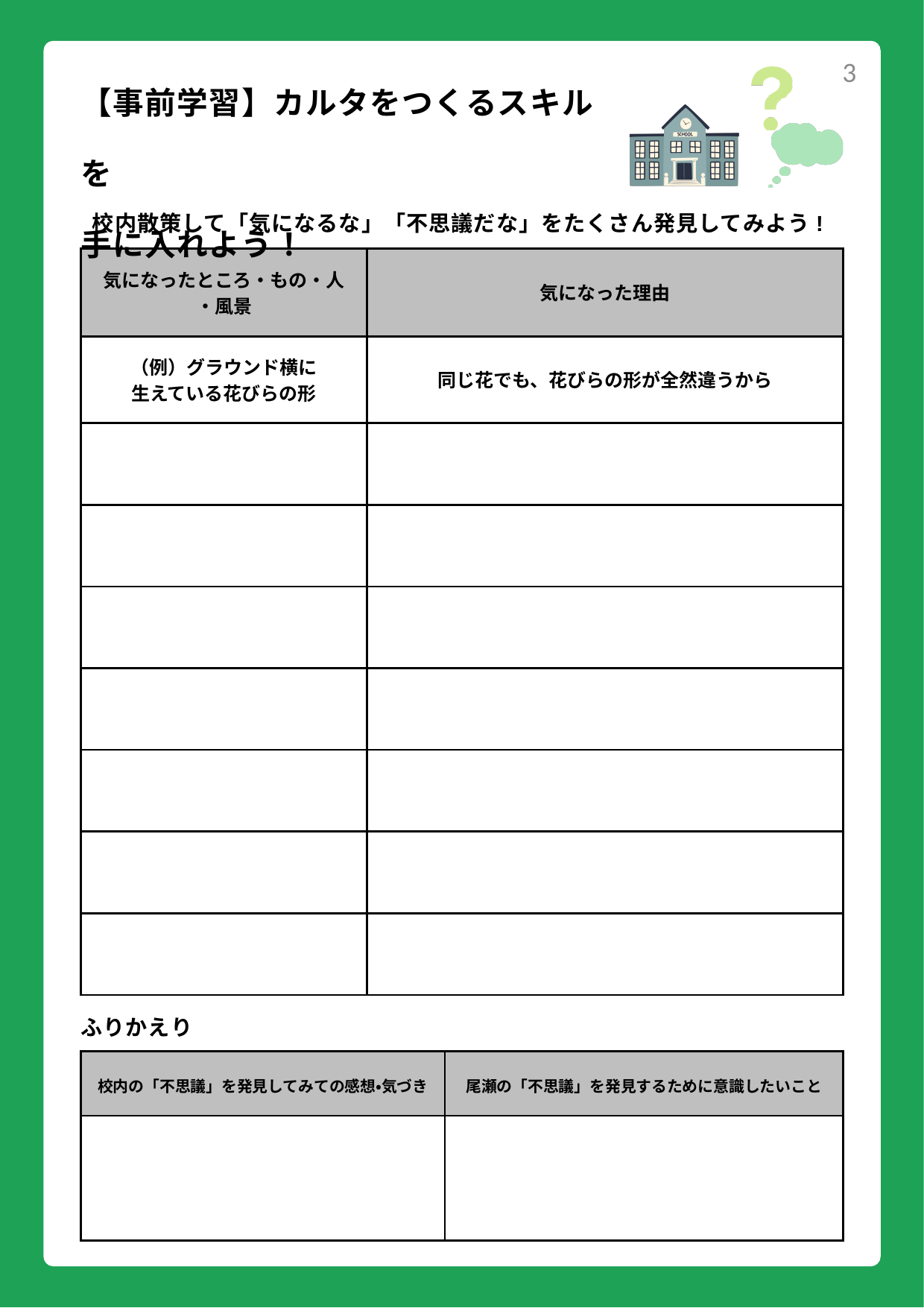

3
【事前学習】カルタをつくるスキルを
手に入れよう！

校内散策して「気になるな」「不思議だな」をたくさん発見してみよう!
| 気になったところ・もの・人・風景 | 気になった理由 |
| --- | --- |
| （例）グラウンド横に 生えている花びらの形 | 同じ花でも、花びらの形が全然違うから |
|  |  |
|  |  |
|  |  |
|  |  |
|  |  |
|  |  |
|  |  |
ふりかえり
| 校内の「不思議」を発見してみての感想・気づき | 尾瀬の「不思議」を発見するために意識したいこと |
| --- | --- |
|  |  |